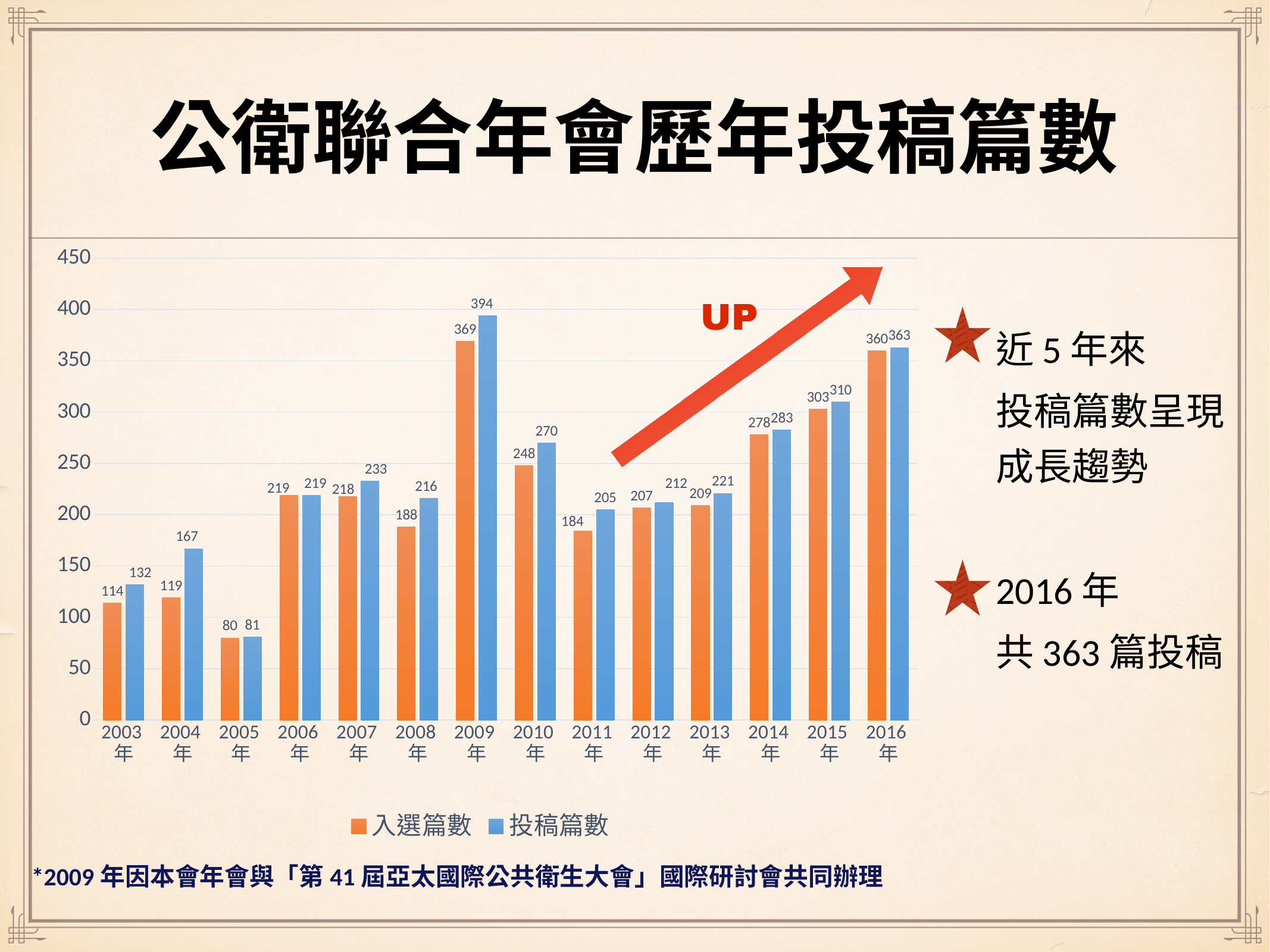

# 公衛聯合年會歷年投稿篇數

### Chart

| Category | 入選篇數 | 投稿篇數 |
|---|---|---|
| 2003年 | 114.0 | 132.0 |
| 2004年 | 119.0 | 167.0 |
| 2005年 | 80.0 | 81.0 |
| 2006年 | 219.0 | 219.0 |
| 2007年 | 218.0 | 233.0 |
| 2008年 | 188.0 | 216.0 |
| 2009年 | 369.0 | 394.0 |
| 2010年 | 248.0 | 270.0 |
| 2011年 | 184.0 | 205.0 |
| 2012年 | 207.0 | 212.0 |
| 2013年 | 209.0 | 221.0 |
| 2014年 | 278.0 | 283.0 |
| 2015年 | 303.0 | 310.0 |
| 2016年 | 360.0 | 363.0 |
UP
近5年來
投稿篇數呈現成長趨勢

2016年
共363篇投稿

*2009年因本會年會與「第41屆亞太國際公共衛生大會」國際研討會共同辦理